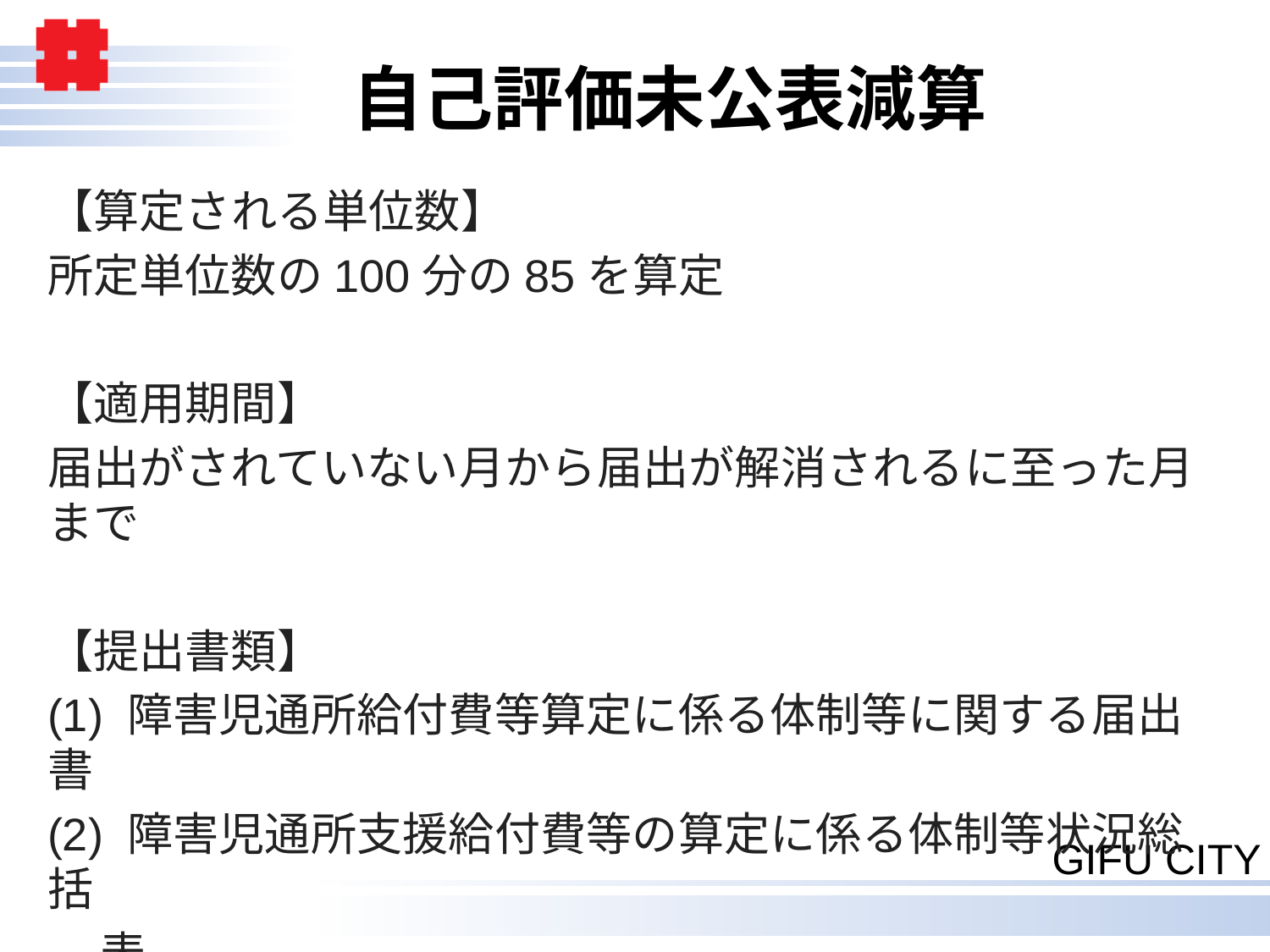

# 自己評価未公表減算
【算定される単位数】
所定単位数の100分の85を算定

【適用期間】
届出がされていない月から届出が解消されるに至った月まで

【提出書類】
(1) 障害児通所給付費等算定に係る体制等に関する届出書
(2) 障害児通所支援給付費等の算定に係る体制等状況総括
    表